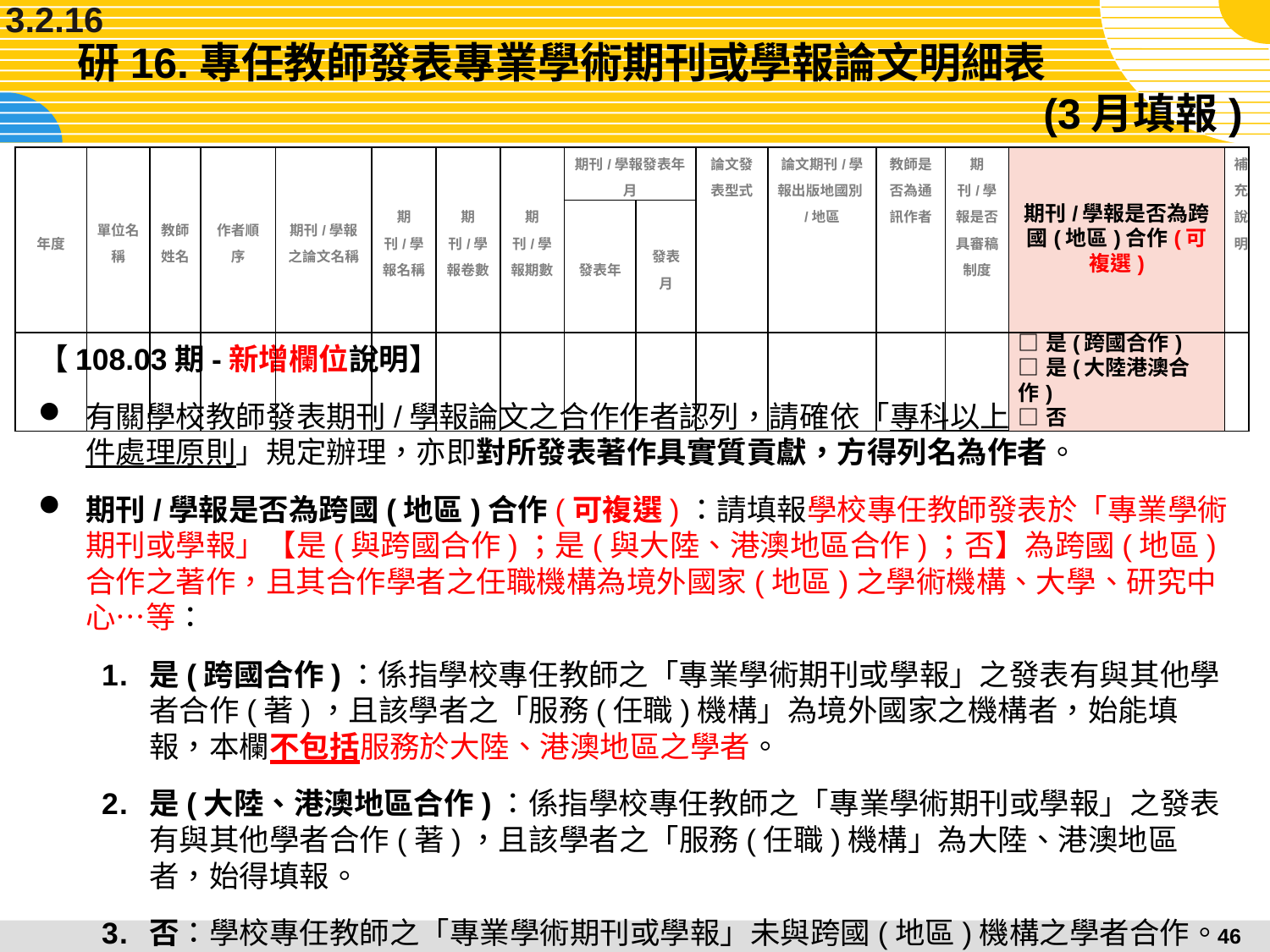

3.2.16
# 研16.專任教師發表專業學術期刊或學報論文明細表									       (3月填報)
| 年度 | 單位名稱 | 教師姓名 | 作者順序 | 期刊/學報之論文名稱 | 期刊/學報名稱 | 期刊/學報卷數 | 期刊/學報期數 | 期刊/學報發表年月 |  | 論文發表型式 | 論文期刊/學報出版地國別/地區 | 教師是否為通訊作者 | 期刊/學報是否具審稿制度 | 期刊/學報是否為跨國(地區)合作(可複選) | 補充說明 |
| --- | --- | --- | --- | --- | --- | --- | --- | --- | --- | --- | --- | --- | --- | --- | --- |
|  |  |  |  |  |  |  |  | 發表年 | 發表月 |  |  |  |  |  |  |
|  |  |  |  |  |  |  |  |  |  |  |  |  |  | □是(跨國合作) □是(大陸港澳合作) □否 |  |
【108.03期-新增欄位說明】
有關學校教師發表期刊/學報論文之合作作者認列，請確依「專科以上學校學術倫理案件處理原則」規定辦理，亦即對所發表著作具實質貢獻，方得列名為作者。
期刊/學報是否為跨國(地區)合作(可複選)：請填報學校專任教師發表於「專業學術期刊或學報」【是(與跨國合作)；是(與大陸、港澳地區合作)；否】為跨國(地區)合作之著作，且其合作學者之任職機構為境外國家(地區)之學術機構、大學、研究中心…等：
是(跨國合作)：係指學校專任教師之「專業學術期刊或學報」之發表有與其他學者合作(著)，且該學者之「服務(任職)機構」為境外國家之機構者，始能填報，本欄不包括服務於大陸、港澳地區之學者。
是(大陸、港澳地區合作)：係指學校專任教師之「專業學術期刊或學報」之發表有與其他學者合作(著)，且該學者之「服務(任職)機構」為大陸、港澳地區者，始得填報。
否：學校專任教師之「專業學術期刊或學報」未與跨國(地區)機構之學者合作。